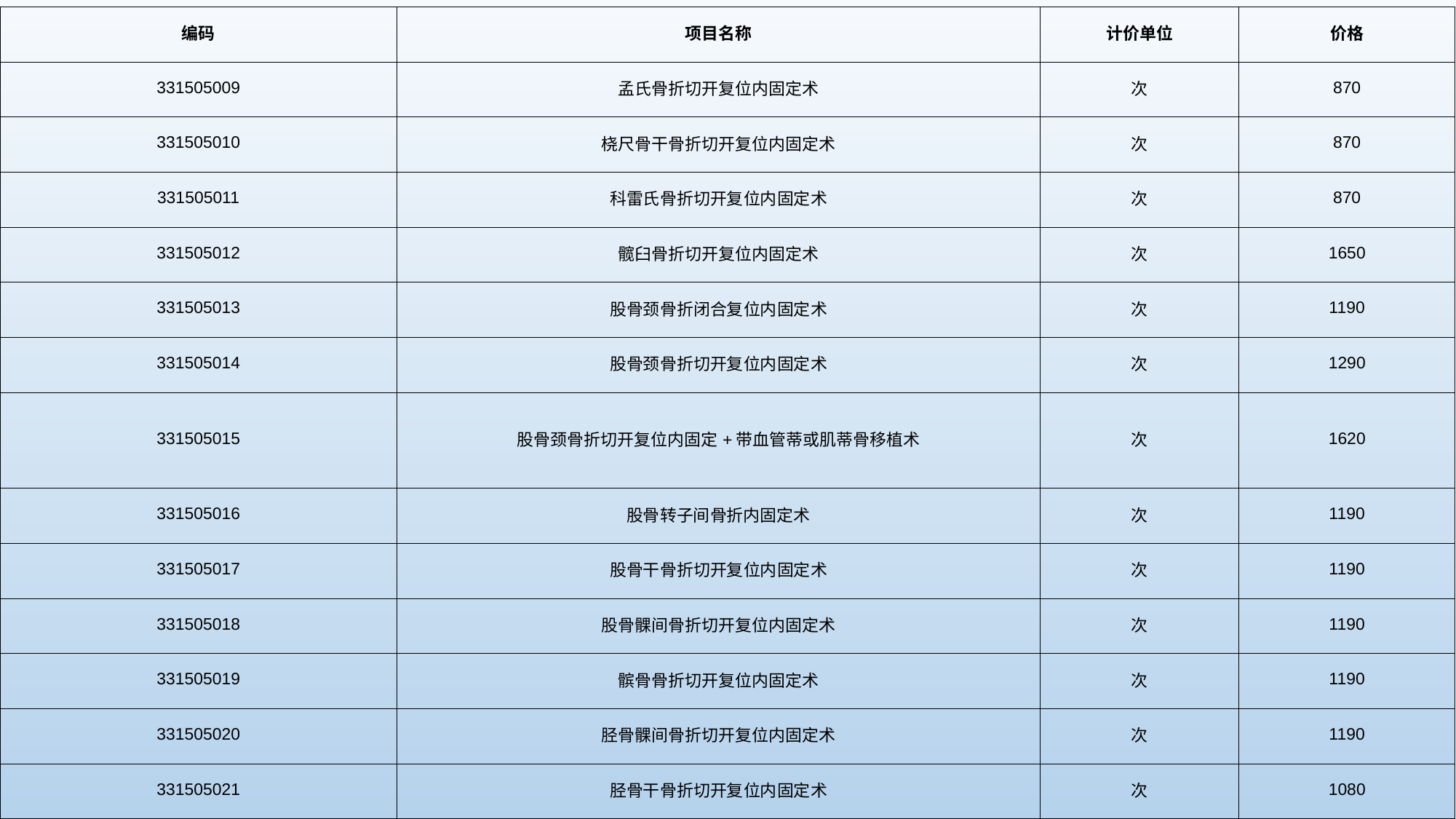

| 编码 | 项目名称 | 计价单位 | 价格 |
| --- | --- | --- | --- |
| 331505009 | 孟氏骨折切开复位内固定术 | 次 | 870 |
| 331505010 | 桡尺骨干骨折切开复位内固定术 | 次 | 870 |
| 331505011 | 科雷氏骨折切开复位内固定术 | 次 | 870 |
| 331505012 | 髋臼骨折切开复位内固定术 | 次 | 1650 |
| 331505013 | 股骨颈骨折闭合复位内固定术 | 次 | 1190 |
| 331505014 | 股骨颈骨折切开复位内固定术 | 次 | 1290 |
| 331505015 | 股骨颈骨折切开复位内固定+带血管蒂或肌蒂骨移植术 | 次 | 1620 |
| 331505016 | 股骨转子间骨折内固定术 | 次 | 1190 |
| 331505017 | 股骨干骨折切开复位内固定术 | 次 | 1190 |
| 331505018 | 股骨髁间骨折切开复位内固定术 | 次 | 1190 |
| 331505019 | 髌骨骨折切开复位内固定术 | 次 | 1190 |
| 331505020 | 胫骨髁间骨折切开复位内固定术 | 次 | 1190 |
| 331505021 | 胫骨干骨折切开复位内固定术 | 次 | 1080 |